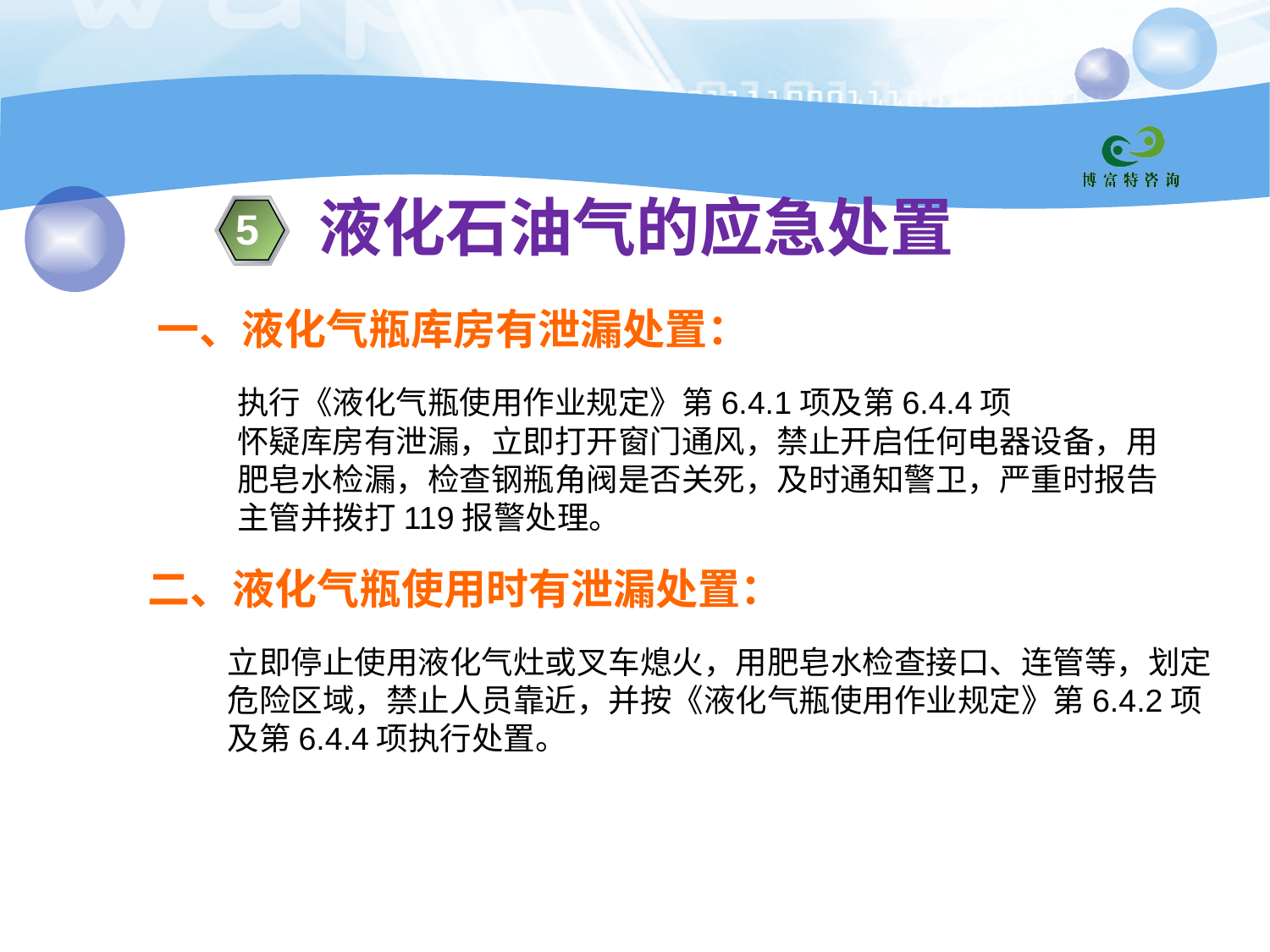

液化石油气的应急处置

5
一、液化气瓶库房有泄漏处置：
执行《液化气瓶使用作业规定》第6.4.1项及第6.4.4项
怀疑库房有泄漏，立即打开窗门通风，禁止开启任何电器设备，用肥皂水检漏，检查钢瓶角阀是否关死，及时通知警卫，严重时报告主管并拨打119报警处理。
二、液化气瓶使用时有泄漏处置：
立即停止使用液化气灶或叉车熄火，用肥皂水检查接口、连管等，划定危险区域，禁止人员靠近，并按《液化气瓶使用作业规定》第6.4.2项及第6.4.4项执行处置。